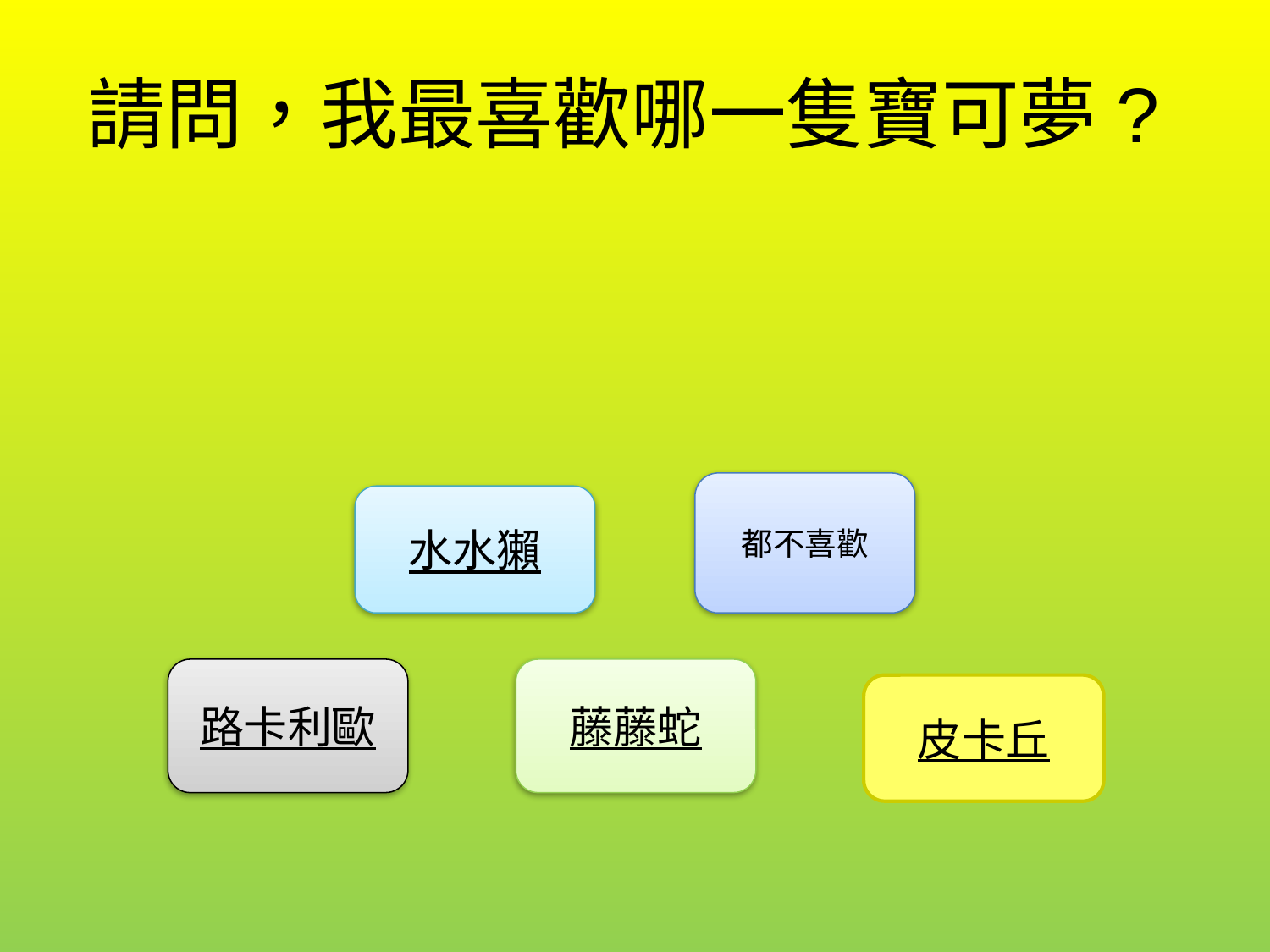

# 請問，我最喜歡哪一隻寶可夢?
都不喜歡
水水獺
路卡利歐
藤藤蛇
皮卡丘